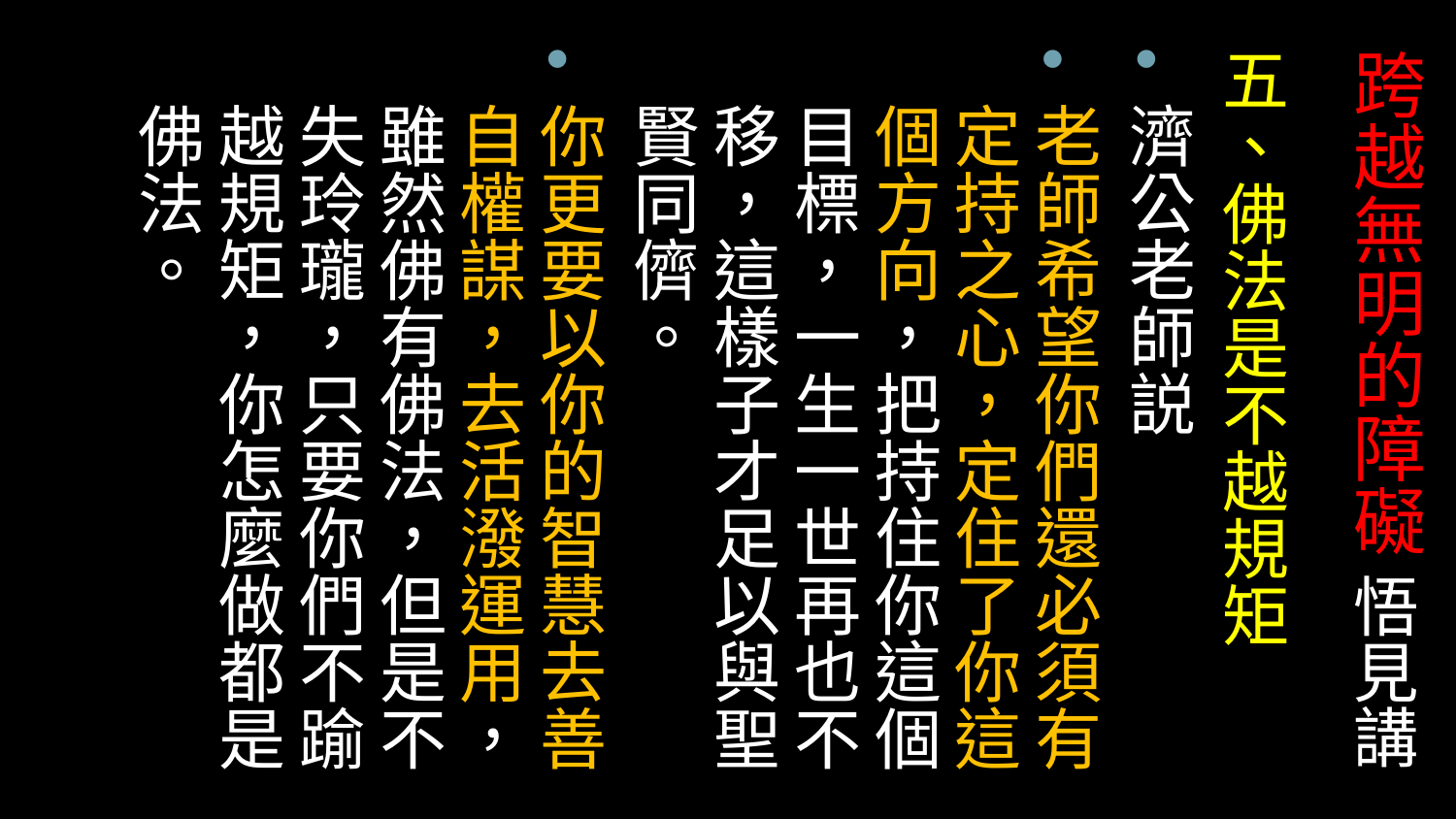

# 跨越無明的障礙 悟見講
五、佛法是不越規矩
濟公老師説
老師希望你們還必須有定持之心，定住了你這個方向，把持住你這個目標，一生一世再也不移，這樣子才足以與聖賢同儕。
你更要以你的智慧去善自權謀，去活潑運用，雖然佛有佛法，但是不失玲瓏，只要你們不踰越規矩，你怎麼做都是佛法。